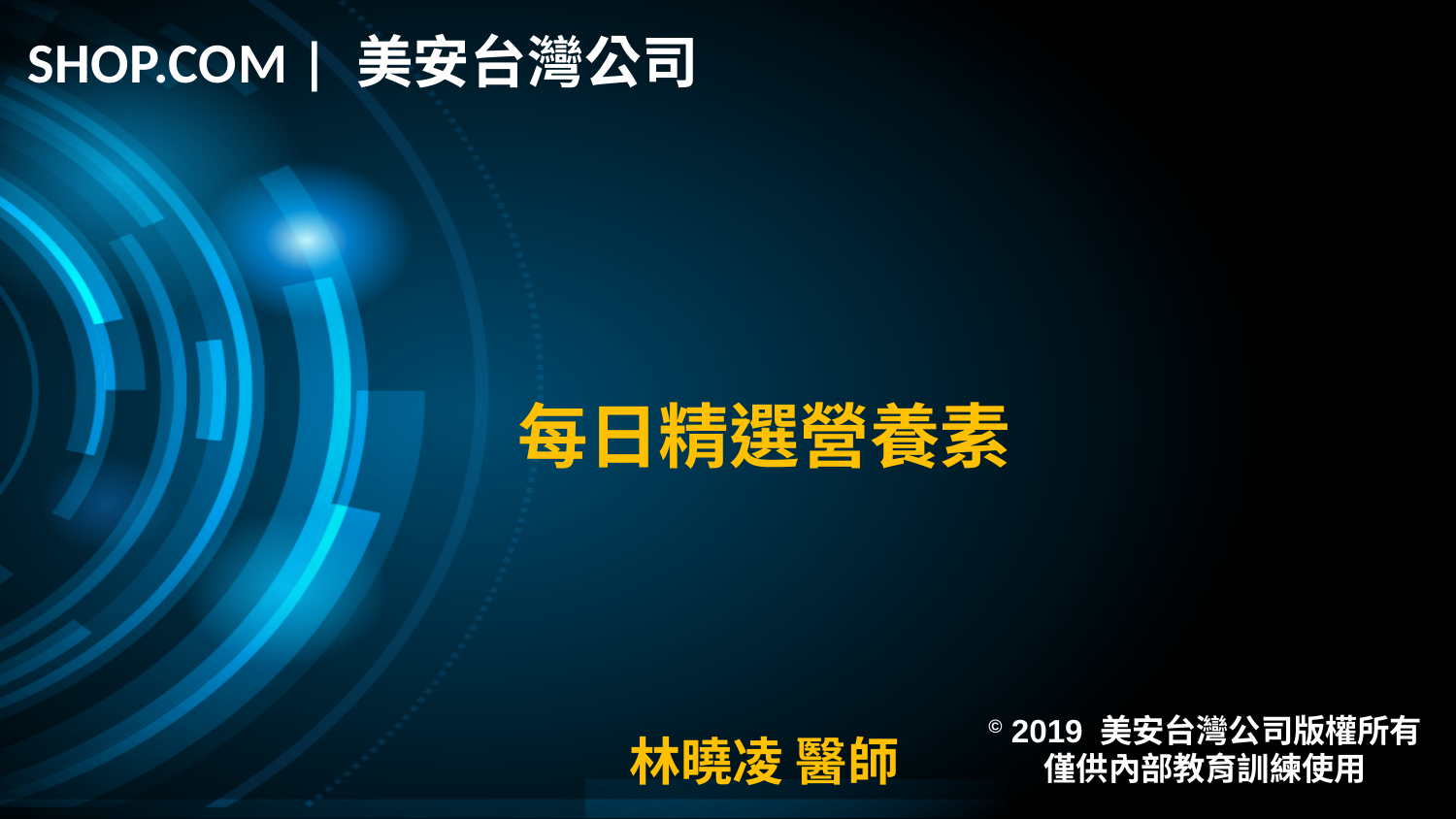

SHOP.COM | 美安台灣公司

每日精選營養素

林曉凌 醫師

© 2019 美安台灣公司版權所有
僅供內部教育訓練使用